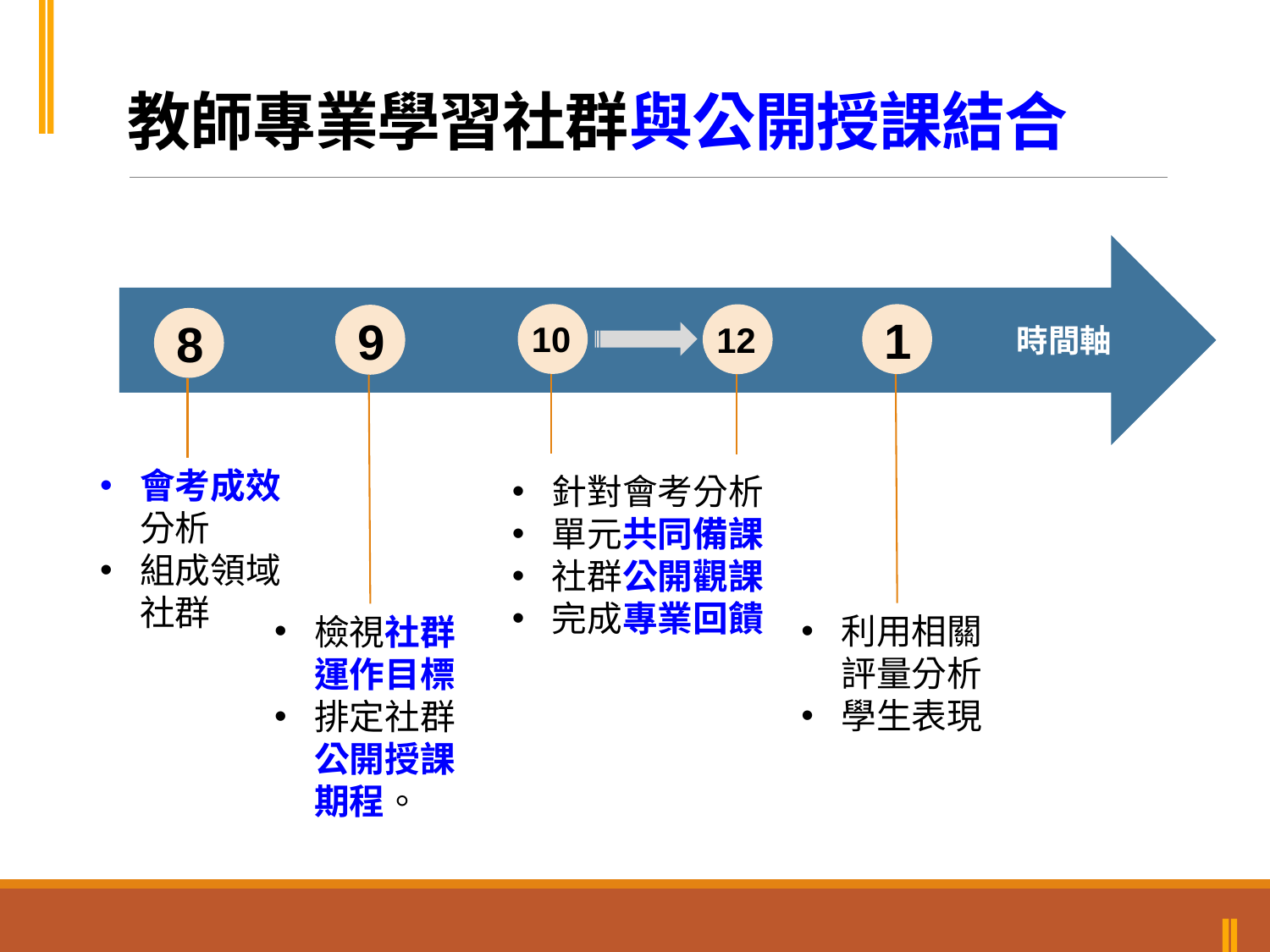

教師專業學習社群與公開授課結合

1

利用相關評量分析
學生表現

針對會考分析
單元共同備課
社群公開觀課
完成專業回饋
10

12

9

檢視社群運作目標
排定社群公開授課期程。
8

會考成效分析
組成領域社群
時間軸